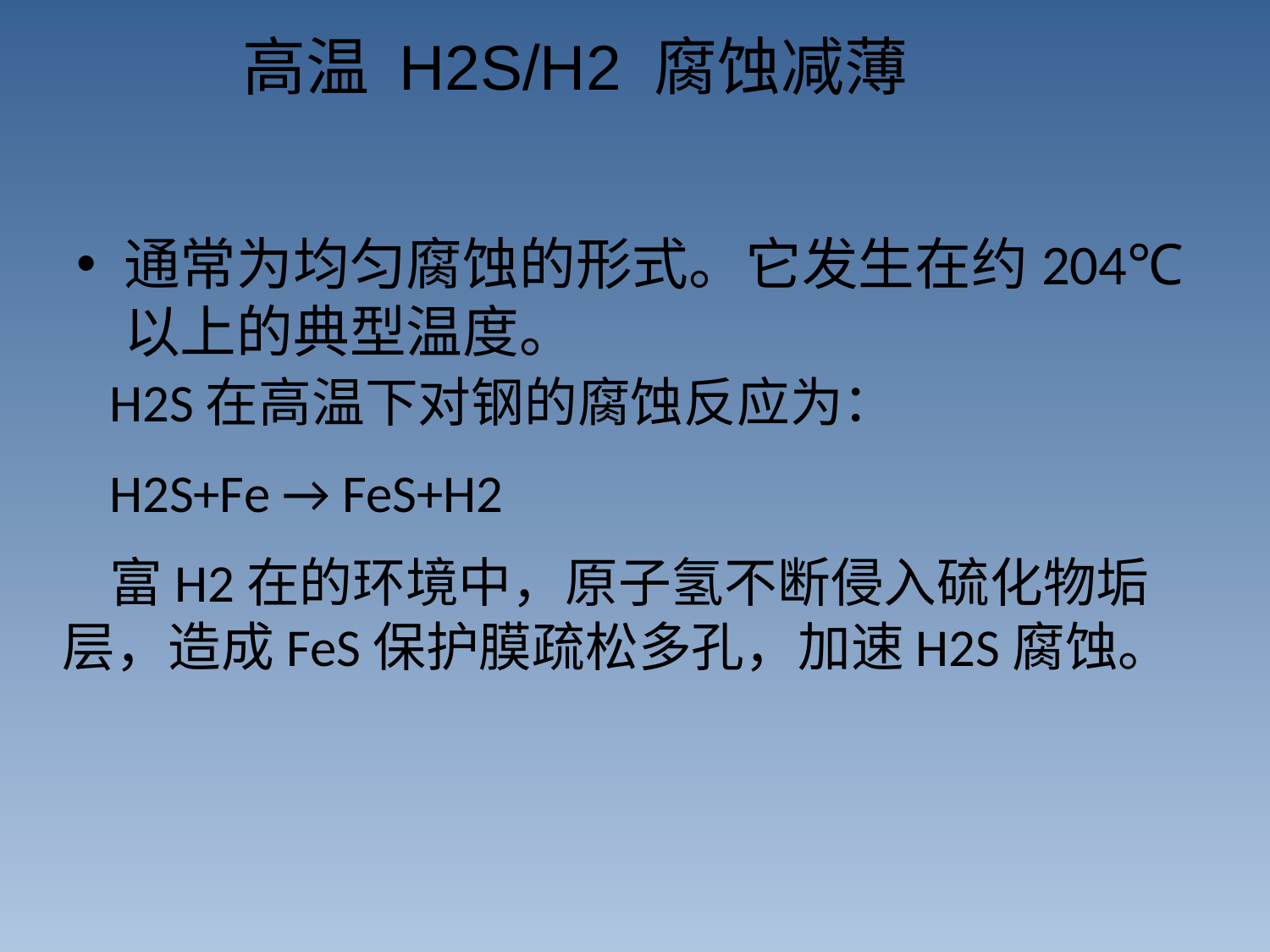

# 高温 H2S/H2 腐蚀减薄
通常为均匀腐蚀的形式。它发生在约204℃以上的典型温度。
H2S在高温下对钢的腐蚀反应为：
H2S+Fe → FeS+H2
富H2在的环境中，原子氢不断侵入硫化物垢层，造成FeS保护膜疏松多孔，加速H2S腐蚀。